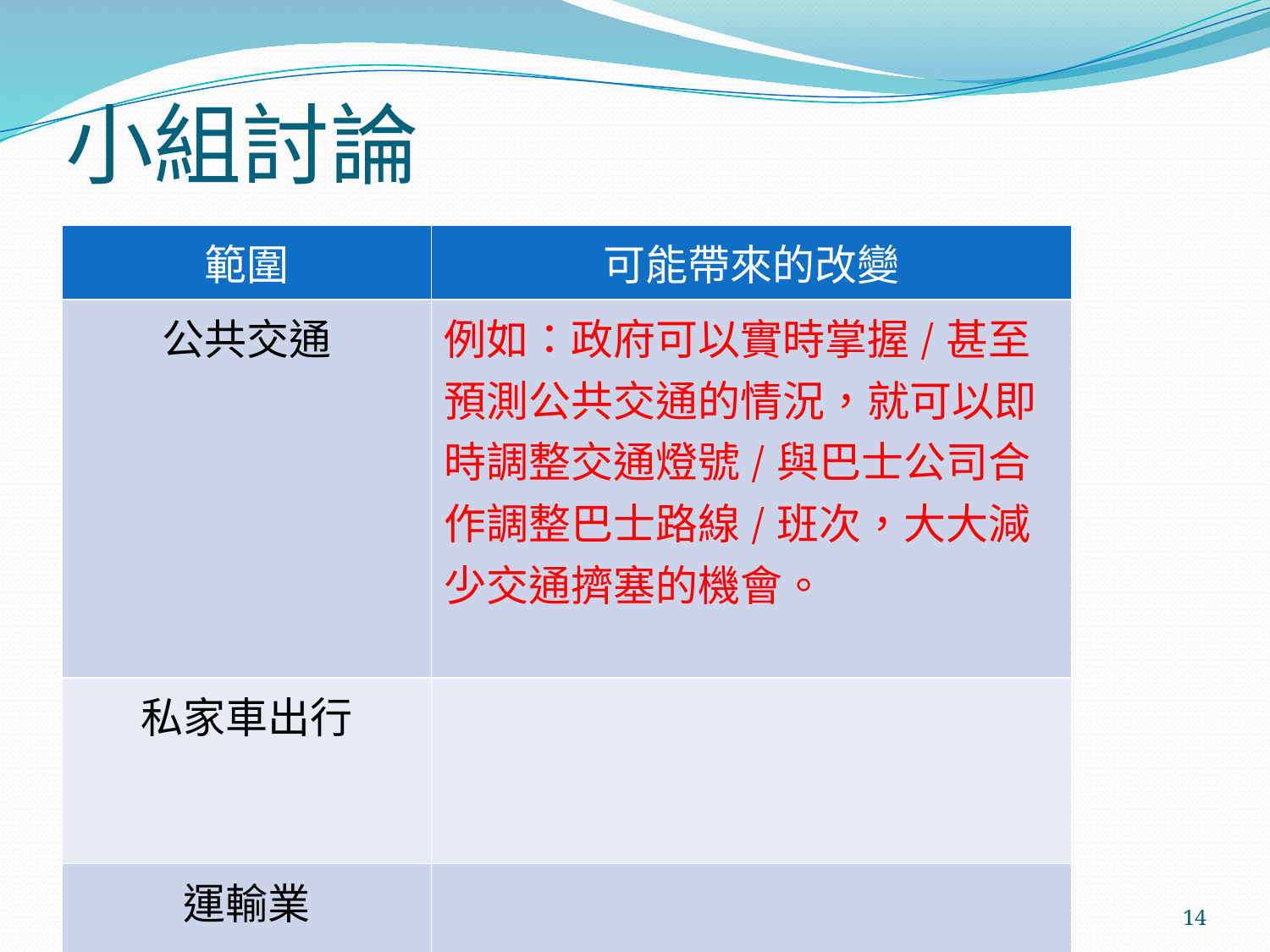

# 小組討論
| 範圍 | 可能帶來的改變 |
| --- | --- |
| 公共交通 | 例如：政府可以實時掌握/甚至預測公共交通的情況，就可以即時調整交通燈號/與巴士公司合作調整巴士路線/班次，大大減少交通擠塞的機會。 |
| 私家車出行 |  |
| 運輸業 |  |
14